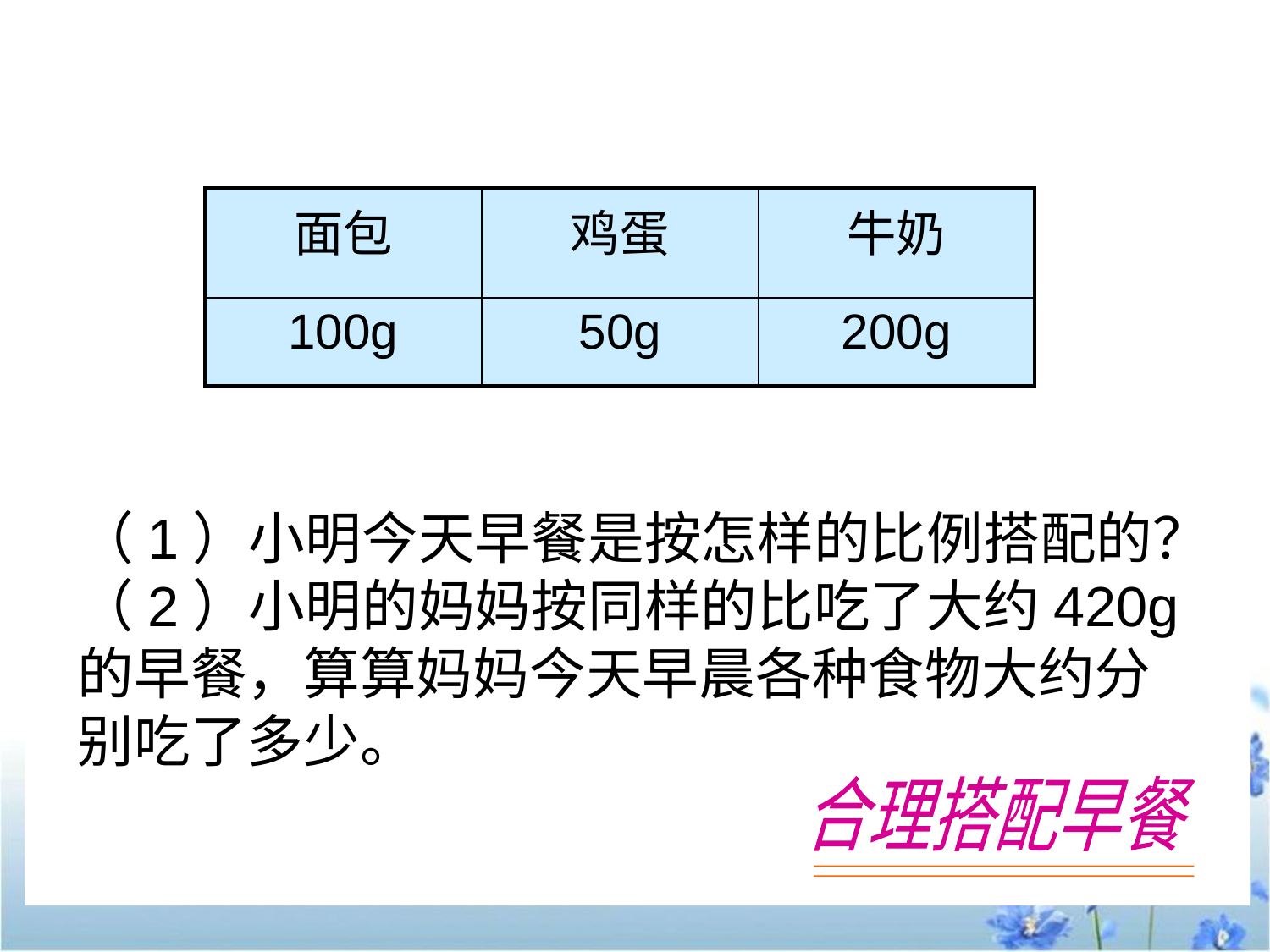

| 面包 | 鸡蛋 | 牛奶 |
| --- | --- | --- |
| 100g | 50g | 200g |
（1）小明今天早餐是按怎样的比例搭配的？
（2）小明的妈妈按同样的比吃了大约420g的早餐，算算妈妈今天早晨各种食物大约分别吃了多少。
合理搭配早餐